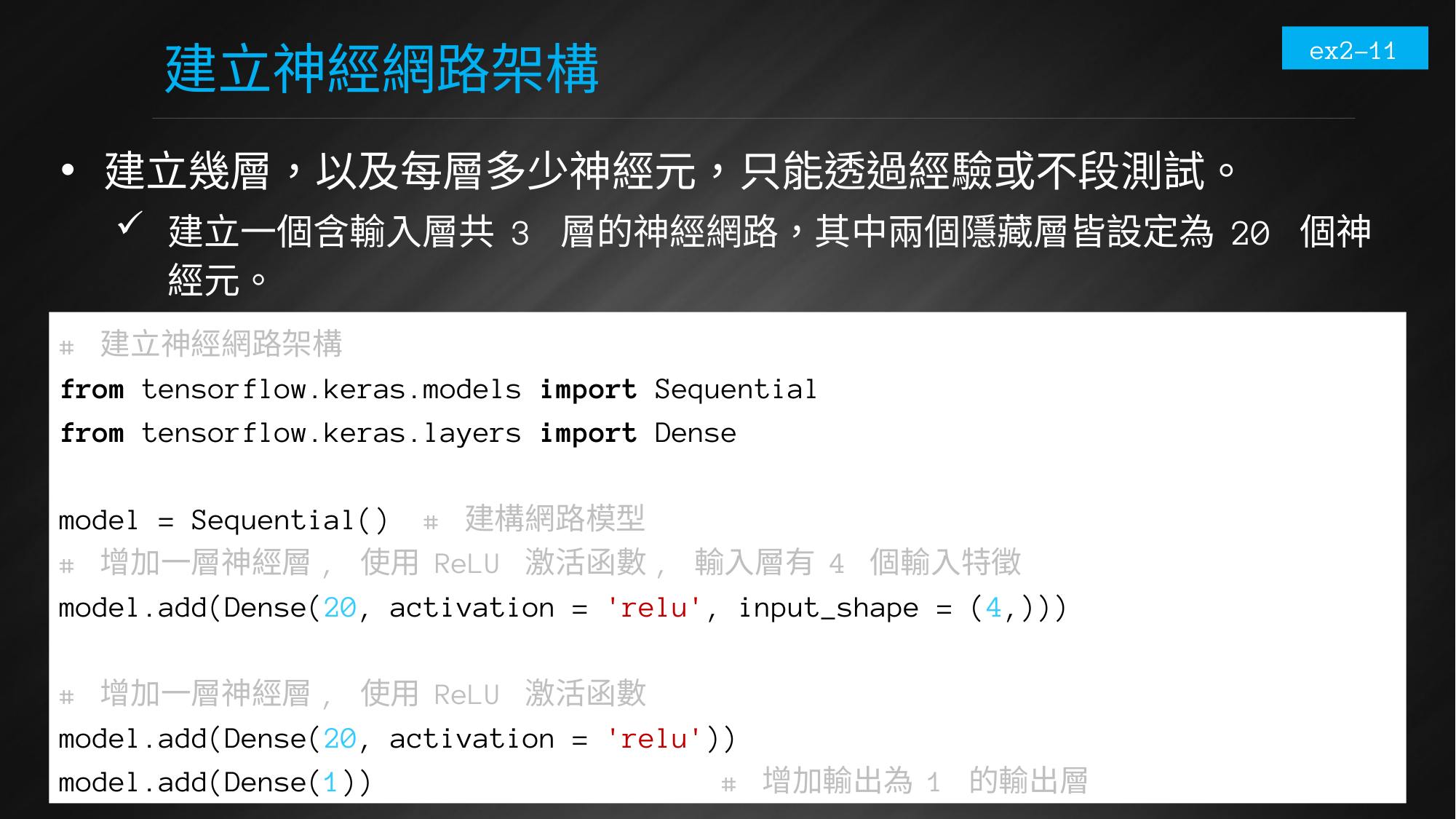

ex2-11
# 建立神經網路架構
建立幾層，以及每層多少神經元，只能透過經驗或不段測試。
建立一個含輸入層共 3 層的神經網路，其中兩個隱藏層皆設定為 20 個神經元。

# 建立神經網路架構
from tensorflow.keras.models import Sequential
from tensorflow.keras.layers import Dense
model = Sequential()  # 建構網路模型
# 增加一層神經層, 使用 ReLU 激活函數, 輸入層有 4 個輸入特徵
model.add(Dense(20, activation = 'relu', input_shape = (4,)))
# 增加一層神經層, 使用 ReLU 激活函數
model.add(Dense(20, activation = 'relu'))
model.add(Dense(1))                     # 增加輸出為 1 的輸出層